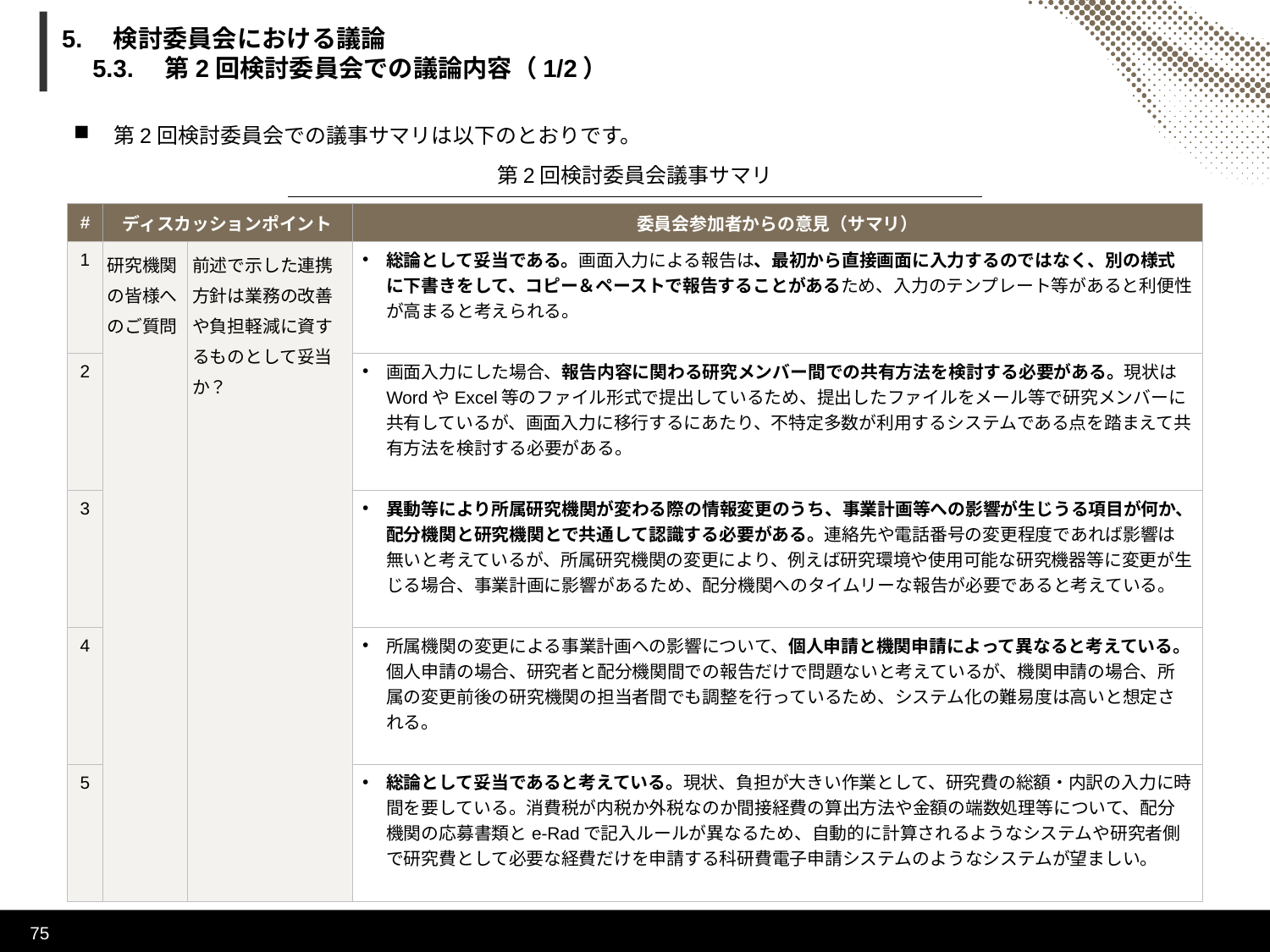

# 5.　検討委員会における議論 　5.3.　第2回検討委員会での議論内容（1/2）
第2回検討委員会での議事サマリは以下のとおりです。
第2回検討委員会議事サマリ
| # | ディスカッションポイント | ディスカッションポイント | 委員会参加者からの意見（サマリ） |
| --- | --- | --- | --- |
| 1 | 研究機関の皆様へのご質問 | 前述で示した連携方針は業務の改善や負担軽減に資するものとして妥当か？ | 総論として妥当である。画面入力による報告は、最初から直接画面に入力するのではなく、別の様式に下書きをして、コピー＆ペーストで報告することがあるため、入力のテンプレート等があると利便性が高まると考えられる。 |
| 2 |  |  | 画面入力にした場合、報告内容に関わる研究メンバー間での共有方法を検討する必要がある。現状はWordやExcel等のファイル形式で提出しているため、提出したファイルをメール等で研究メンバーに共有しているが、画面入力に移行するにあたり、不特定多数が利用するシステムである点を踏まえて共有方法を検討する必要がある。 |
| 3 |  |  | 異動等により所属研究機関が変わる際の情報変更のうち、事業計画等への影響が生じうる項目が何か、配分機関と研究機関とで共通して認識する必要がある。連絡先や電話番号の変更程度であれば影響は無いと考えているが、所属研究機関の変更により、例えば研究環境や使用可能な研究機器等に変更が生じる場合、事業計画に影響があるため、配分機関へのタイムリーな報告が必要であると考えている。 |
| 4 |  |  | 所属機関の変更による事業計画への影響について、個人申請と機関申請によって異なると考えている。個人申請の場合、研究者と配分機関間での報告だけで問題ないと考えているが、機関申請の場合、所属の変更前後の研究機関の担当者間でも調整を行っているため、システム化の難易度は高いと想定される。 |
| 5 |  |  | 総論として妥当であると考えている。現状、負担が大きい作業として、研究費の総額・内訳の入力に時間を要している。消費税が内税か外税なのか間接経費の算出方法や金額の端数処理等について、配分機関の応募書類とe-Radで記入ルールが異なるため、自動的に計算されるようなシステムや研究者側で研究費として必要な経費だけを申請する科研費電子申請システムのようなシステムが望ましい。 |